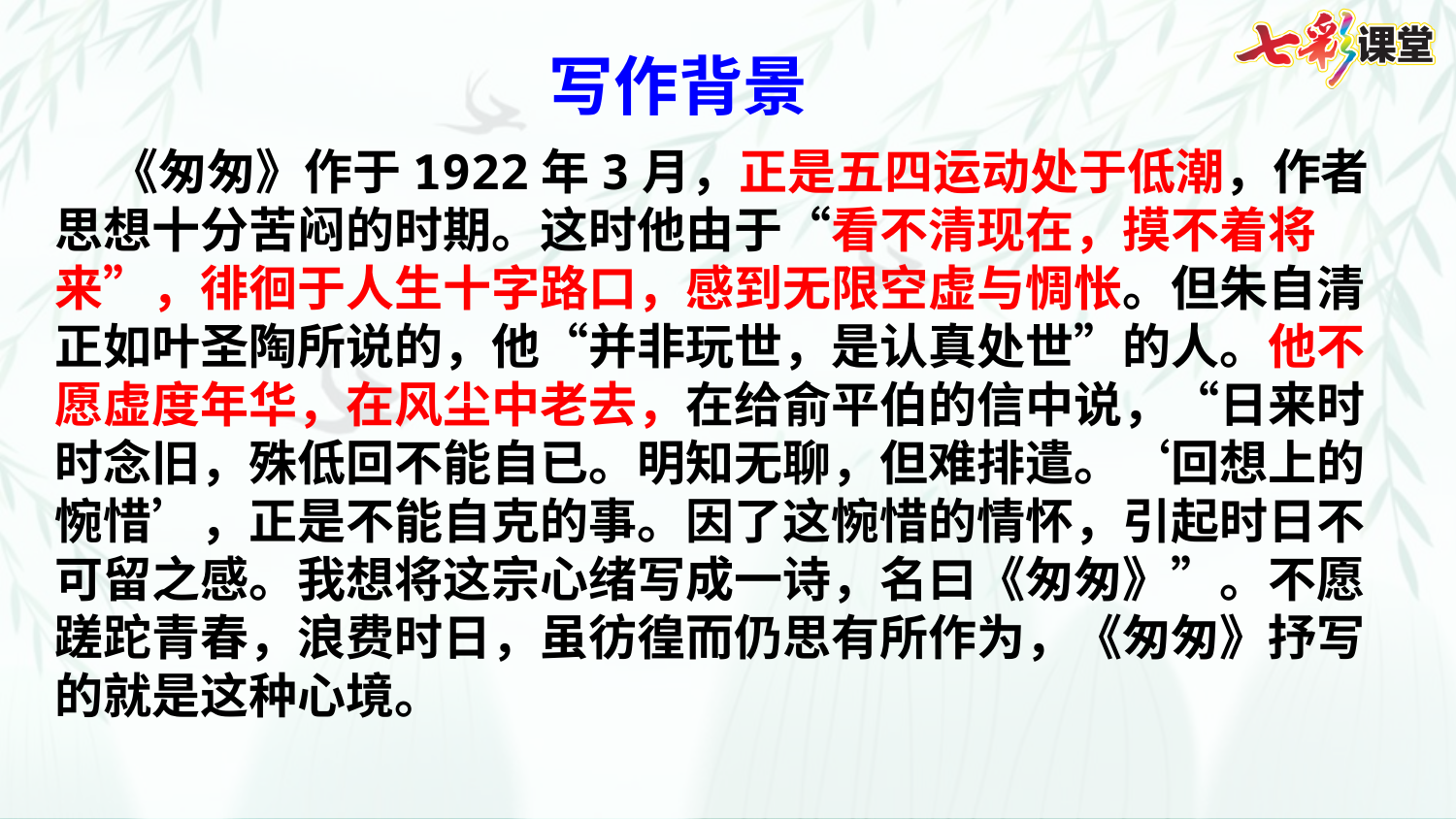

写作背景
    《匆匆》作于1922年3月，正是五四运动处于低潮，作者思想十分苦闷的时期。这时他由于“看不清现在，摸不着将来”，徘徊于人生十字路口，感到无限空虚与惆怅。但朱自清正如叶圣陶所说的，他“并非玩世，是认真处世”的人。他不愿虚度年华，在风尘中老去，在给俞平伯的信中说，“日来时时念旧，殊低回不能自已。明知无聊，但难排遣。‘回想上的惋惜’，正是不能自克的事。因了这惋惜的情怀，引起时日不可留之感。我想将这宗心绪写成一诗，名曰《匆匆》”。不愿蹉跎青春，浪费时日，虽彷徨而仍思有所作为，《匆匆》抒写的就是这种心境。